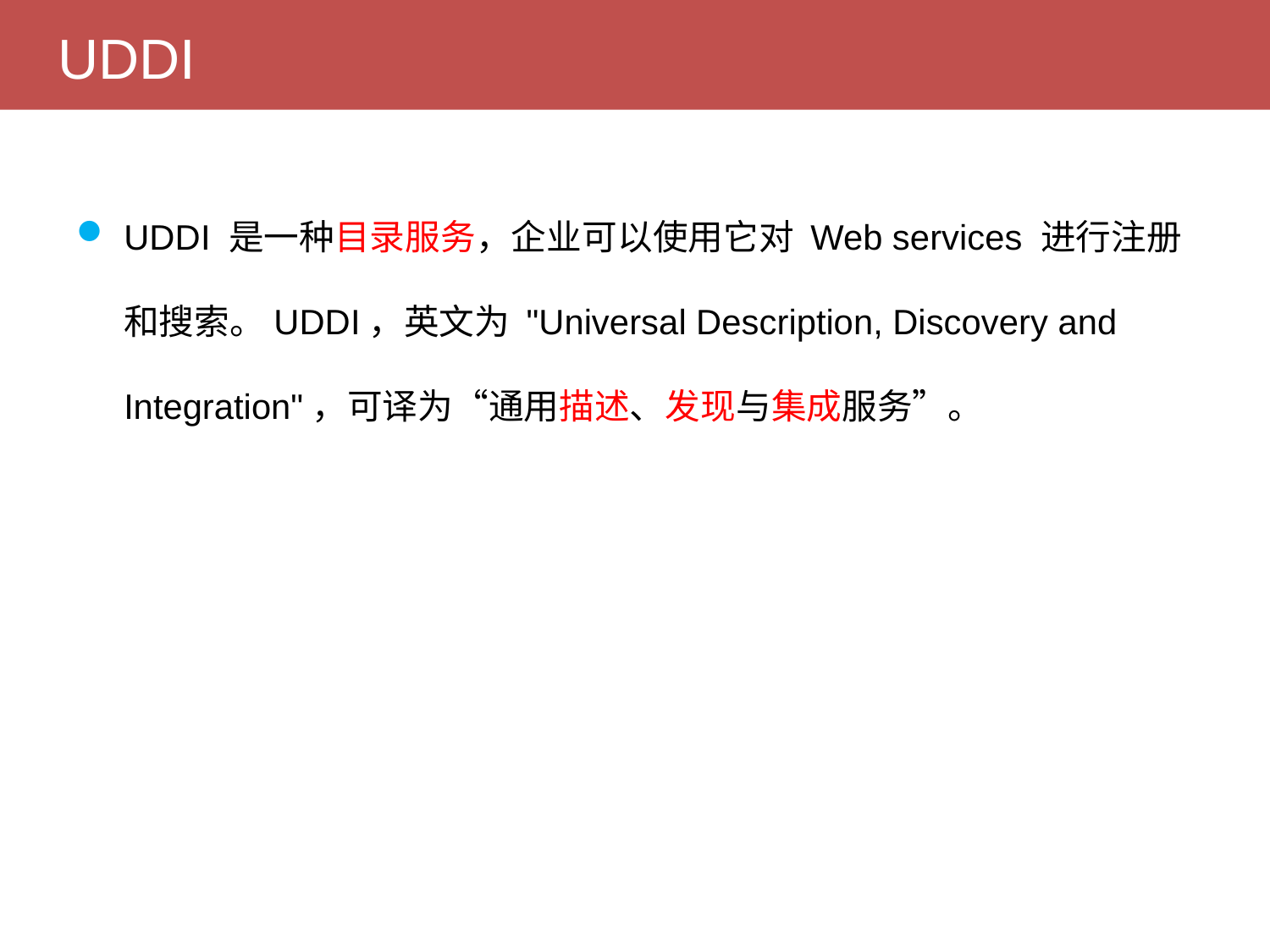

# UDDI
UDDI 是一种目录服务，企业可以使用它对 Web services 进行注册和搜索。UDDI，英文为 "Universal Description, Discovery and Integration"，可译为“通用描述、发现与集成服务”。